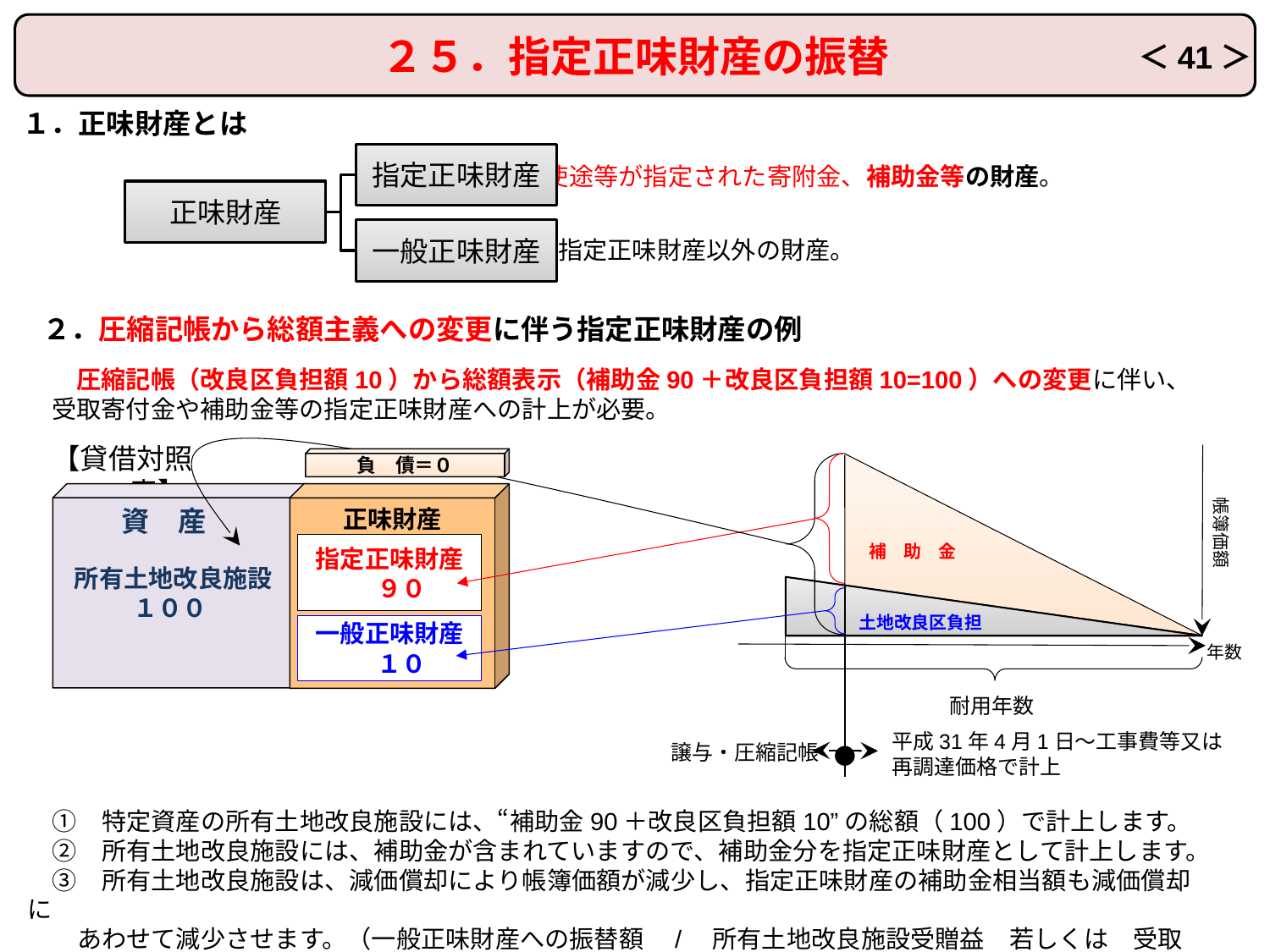

２５．指定正味財産の振替
＜41＞
１．正味財産とは
指定正味財産
使途等が指定された寄附金、補助金等の財産。
正味財産
一般正味財産
指定正味財産以外の財産。
２．圧縮記帳から総額主義への変更に伴う指定正味財産の例
　圧縮記帳（改良区負担額10）から総額表示（補助金90＋改良区負担額10=100）への変更に伴い、
受取寄付金や補助金等の指定正味財産への計上が必要。
【貸借対照表】

負　債＝０

正味財産
　   資　産

所有土地改良施設
１００
帳簿価額
補　助　金
指定正味財産
　９０

一般正味財産
　１０
年数
耐用年数
平成31年4月1日～工事費等又は
再調達価格で計上
譲与・圧縮記帳
土地改良区負担
・
　①　特定資産の所有土地改良施設には、“補助金90＋改良区負担額10”の総額（100）で計上します。
　②　所有土地改良施設には、補助金が含まれていますので、補助金分を指定正味財産として計上します。
　③　所有土地改良施設は、減価償却により帳簿価額が減少し、指定正味財産の補助金相当額も減価償却に
　　あわせて減少させます。（一般正味財産への振替額　/　所有土地改良施設受贈益　若しくは　受取補助金）